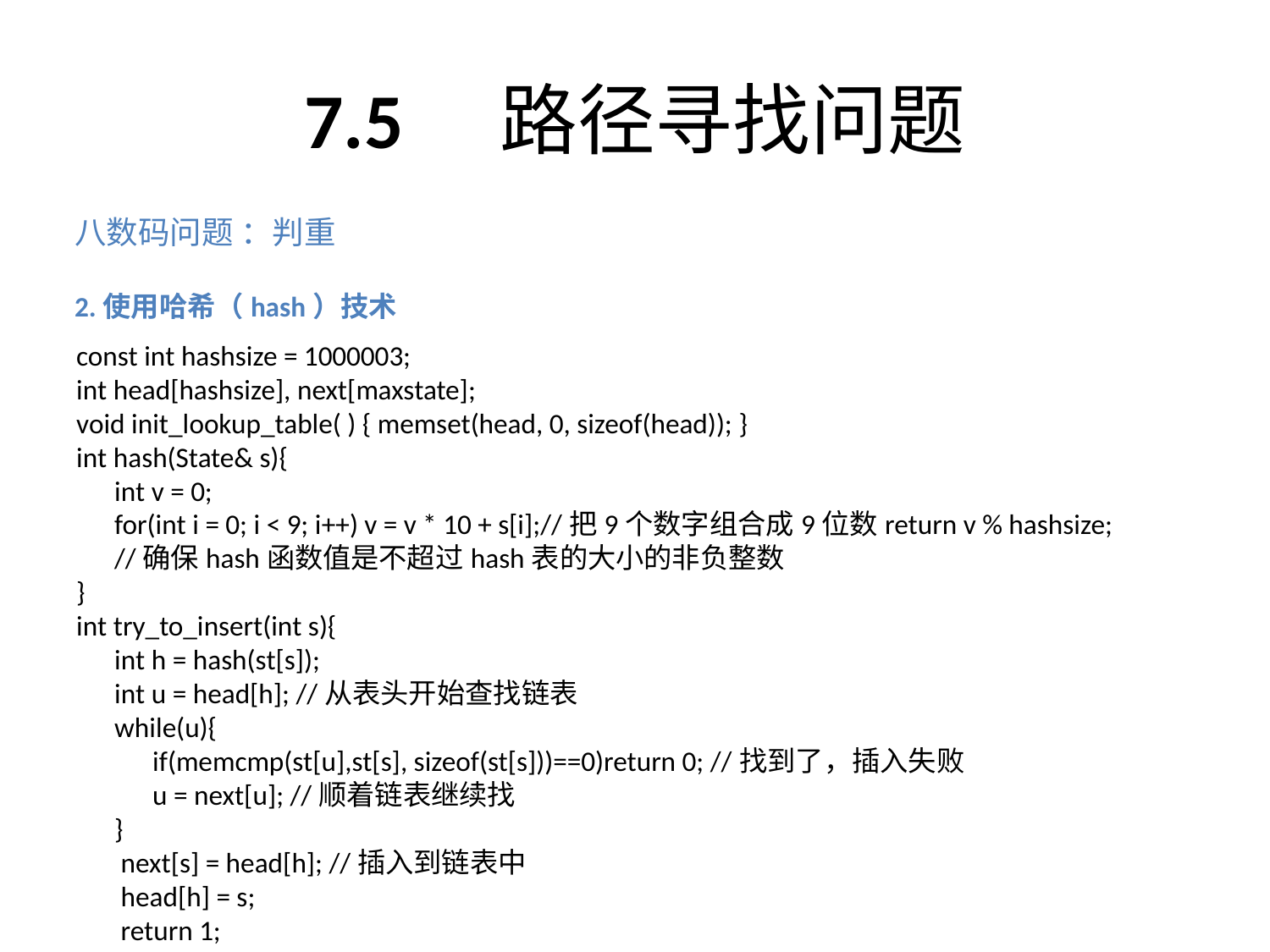

# 7.5　路径寻找问题
八数码问题 ：判重

2.使用哈希（hash）技术
const int hashsize = 1000003;
int head[hashsize], next[maxstate];
void init_lookup_table( ) { memset(head, 0, sizeof(head)); }
int hash(State& s){
      int v = 0;
      for(int i = 0; i < 9; i++) v = v * 10 + s[i];//把9个数字组合成9位数return v % hashsize;
      //确保hash函数值是不超过hash表的大小的非负整数
}
int try_to_insert(int s){
      int h = hash(st[s]);
      int u = head[h]; //从表头开始查找链表
      while(u){
            if(memcmp(st[u],st[s], sizeof(st[s]))==0)return 0; //找到了，插入失败
            u = next[u]; //顺着链表继续找
      }
       next[s] = head[h]; //插入到链表中
       head[h] = s;
       return 1;
}